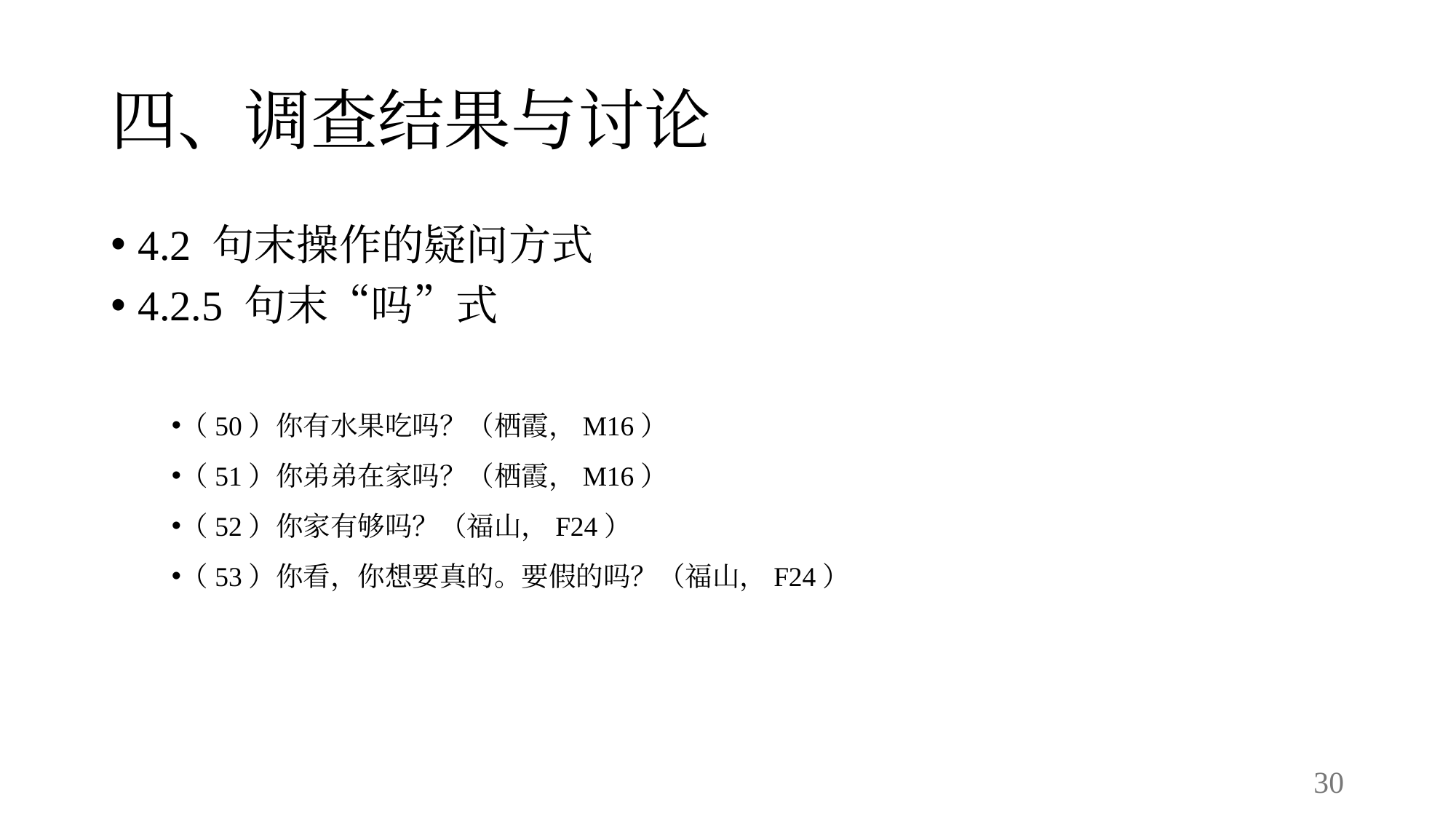

# 四、调查结果与讨论
4.2 句末操作的疑问方式
4.2.5 句末“吗”式

（50）你有水果吃吗？（栖霞，M16）
（51）你弟弟在家吗？（栖霞，M16）
（52）你家有够吗？（福山，F24）
（53）你看，你想要真的。要假的吗？（福山，F24）

30